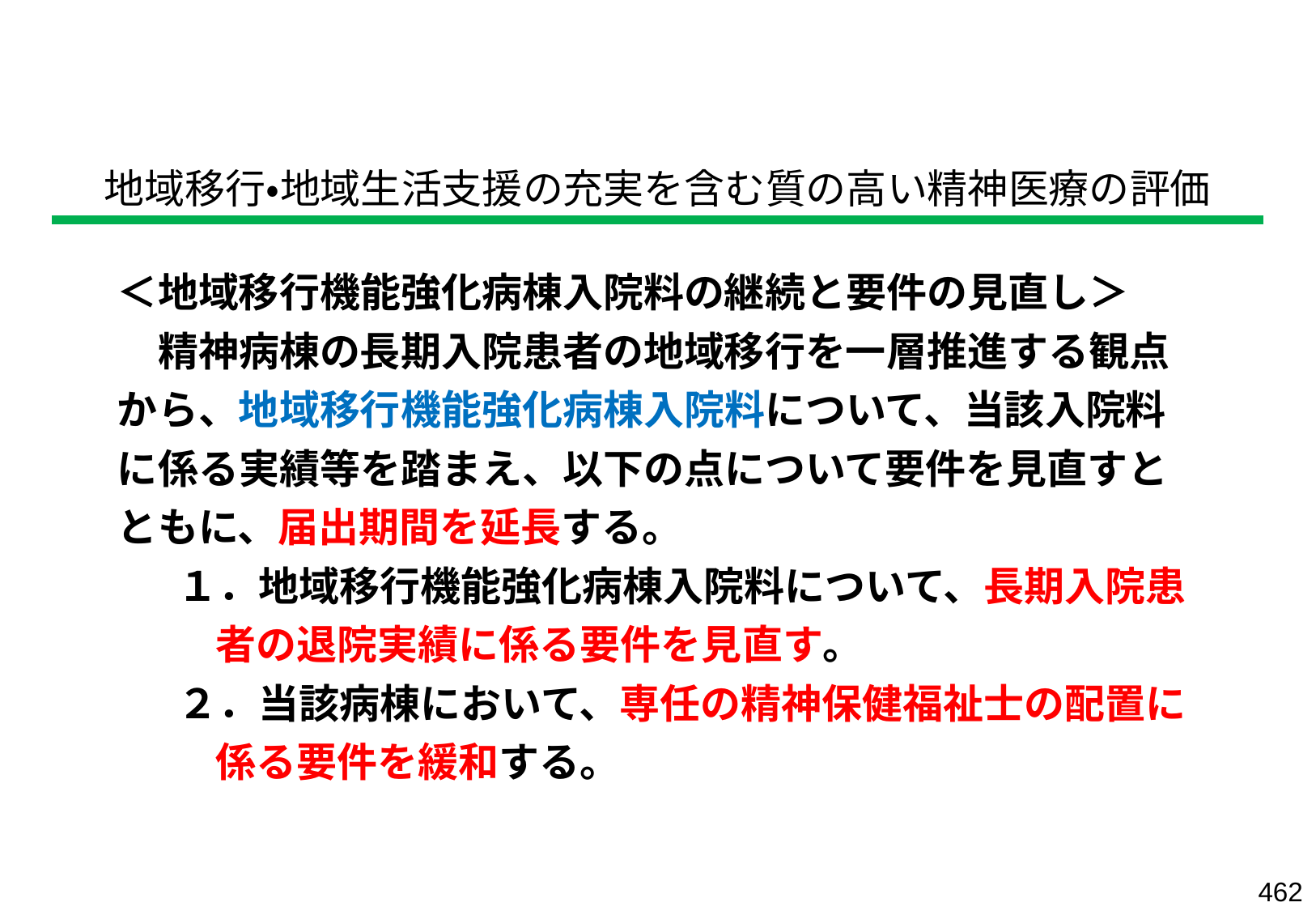

| 地域移行・地域生活支援の充実を含む質の高い精神医療の評価 |
| --- |
| ＜地域移行機能強化病棟入院料の継続と要件の見直し＞ 　精神病棟の長期入院患者の地域移行を一層推進する観点から、地域移行機能強化病棟入院料について、当該入院料に係る実績等を踏まえ、以下の点について要件を見直すとともに、届出期間を延長する。 １．地域移行機能強化病棟入院料について、長期入院患者の退院実績に係る要件を見直す。 ２．当該病棟において、専任の精神保健福祉士の配置に係る要件を緩和する。 |
| --- |
462